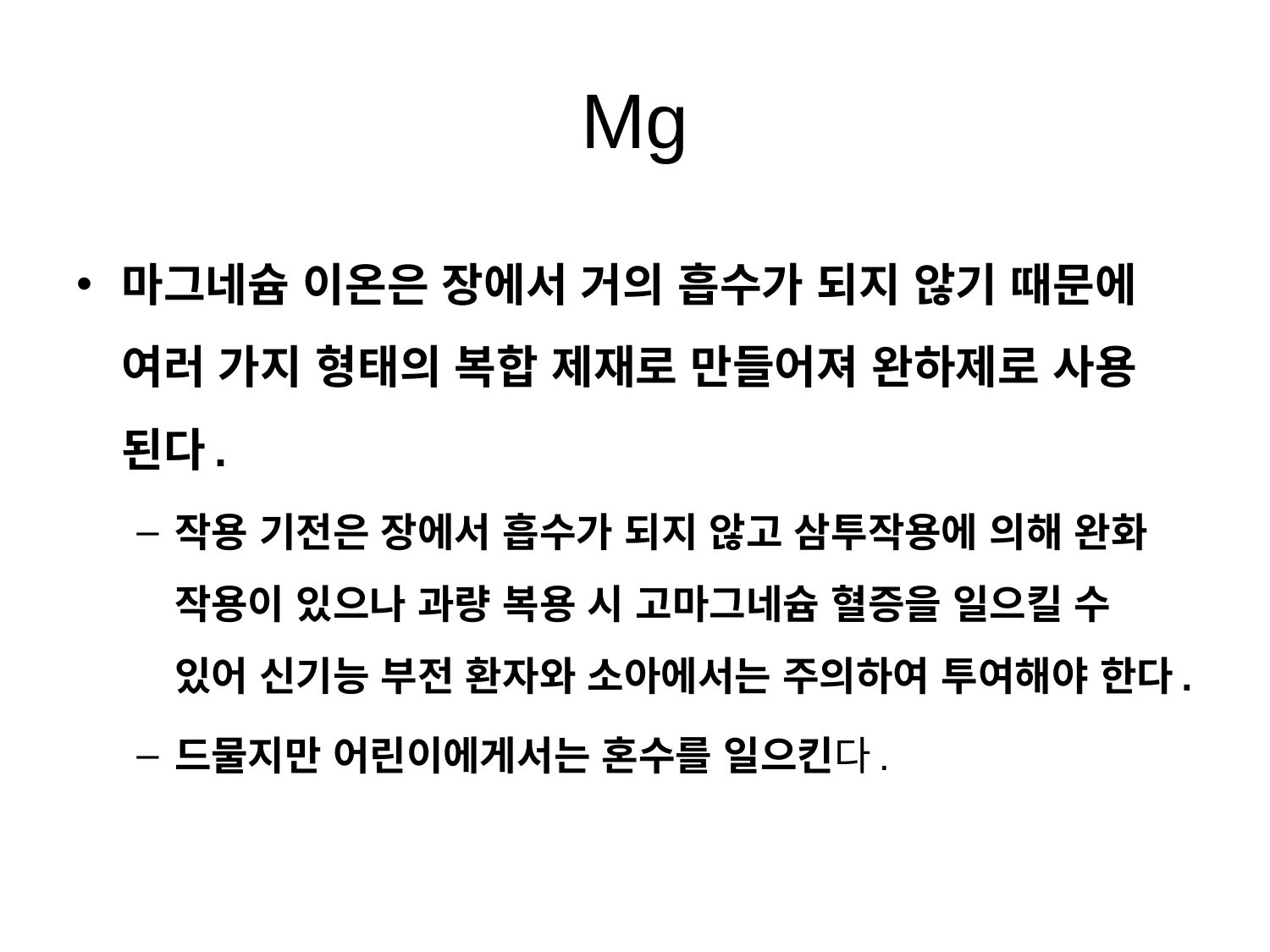

# Mg
마그네슘 이온은 장에서 거의 흡수가 되지 않기 때문에 여러 가지 형태의 복합 제재로 만들어져 완하제로 사용 된다.
작용 기전은 장에서 흡수가 되지 않고 삼투작용에 의해 완화 작용이 있으나 과량 복용 시 고마그네슘 혈증을 일으킬 수 있어 신기능 부전 환자와 소아에서는 주의하여 투여해야 한다.
드물지만 어린이에게서는 혼수를 일으킨다.